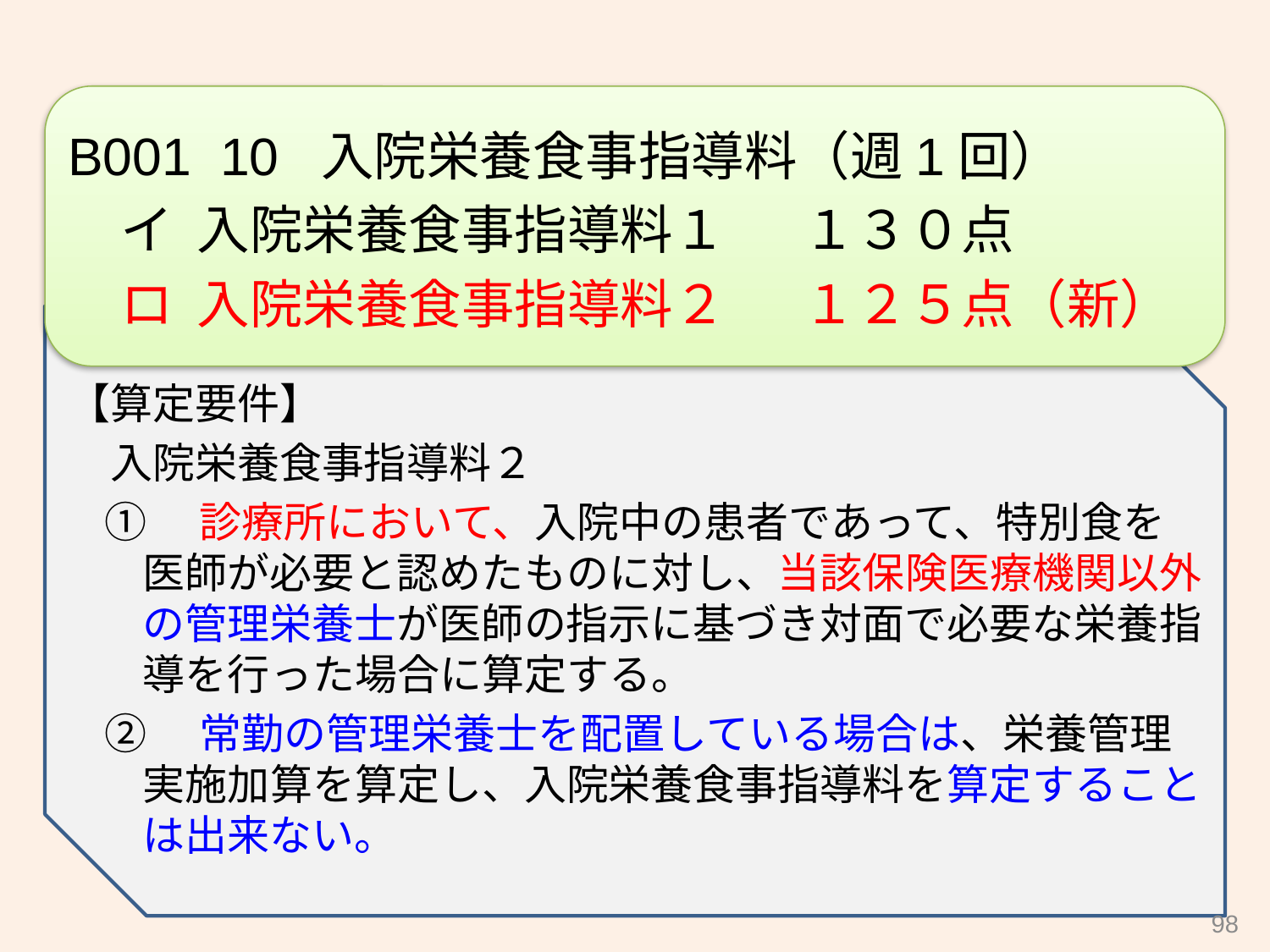

B001  10  入院栄養食事指導料（週1回）
　イ  入院栄養食事指導料１  　１３０点
　ロ  入院栄養食事指導料２  　１２５点（新）

【算定要件】
　入院栄養食事指導料２
①　診療所において、入院中の患者であって、特別食を医師が必要と認めたものに対し、当該保険医療機関以外の管理栄養士が医師の指示に基づき対面で必要な栄養指導を行った場合に算定する。
②　常勤の管理栄養士を配置している場合は、栄養管理実施加算を算定し、入院栄養食事指導料を算定することは出来ない。

98